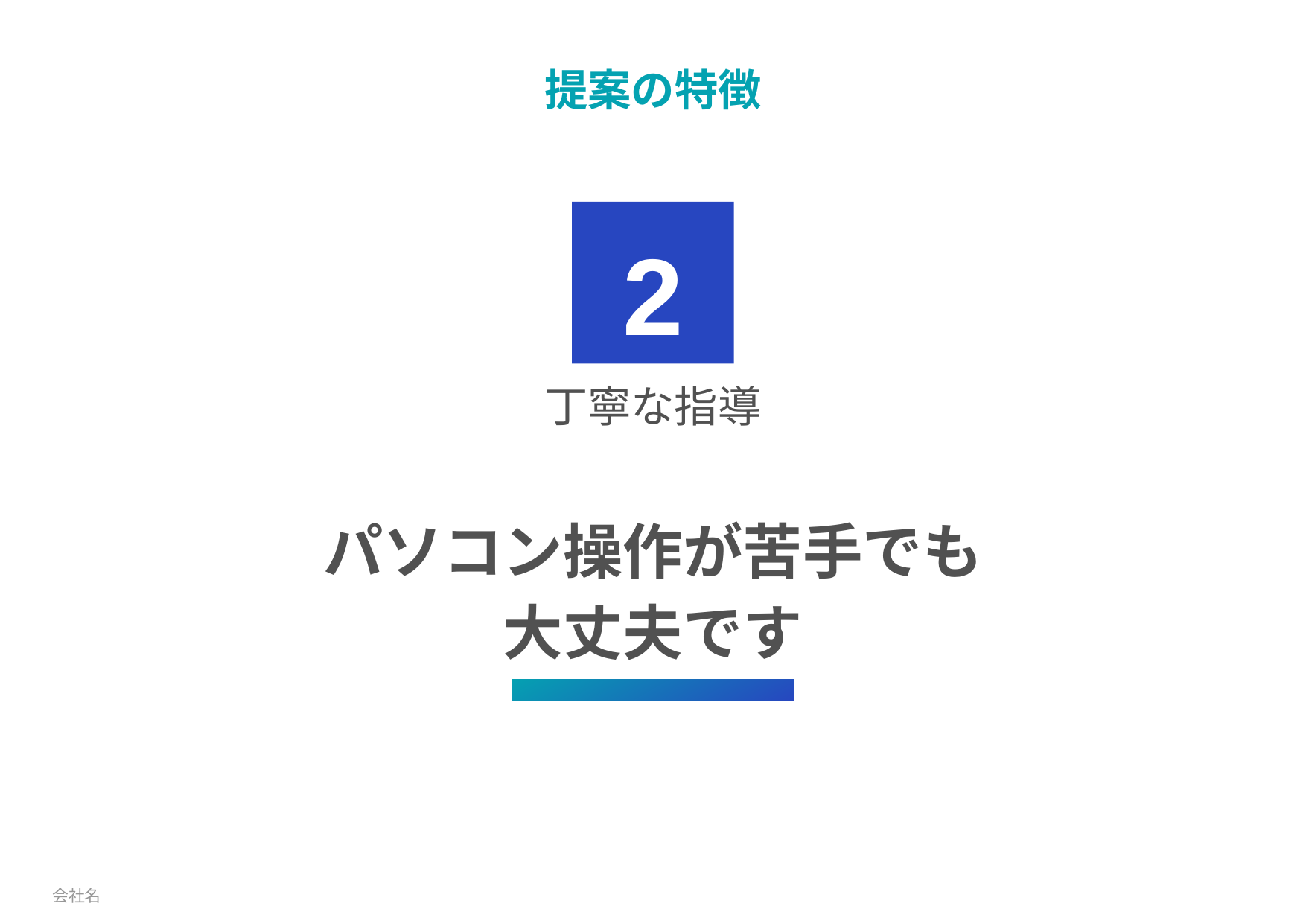

# 提案の特徴
2
丁寧な指導
パソコン操作が苦手でも
大丈夫です

会社名